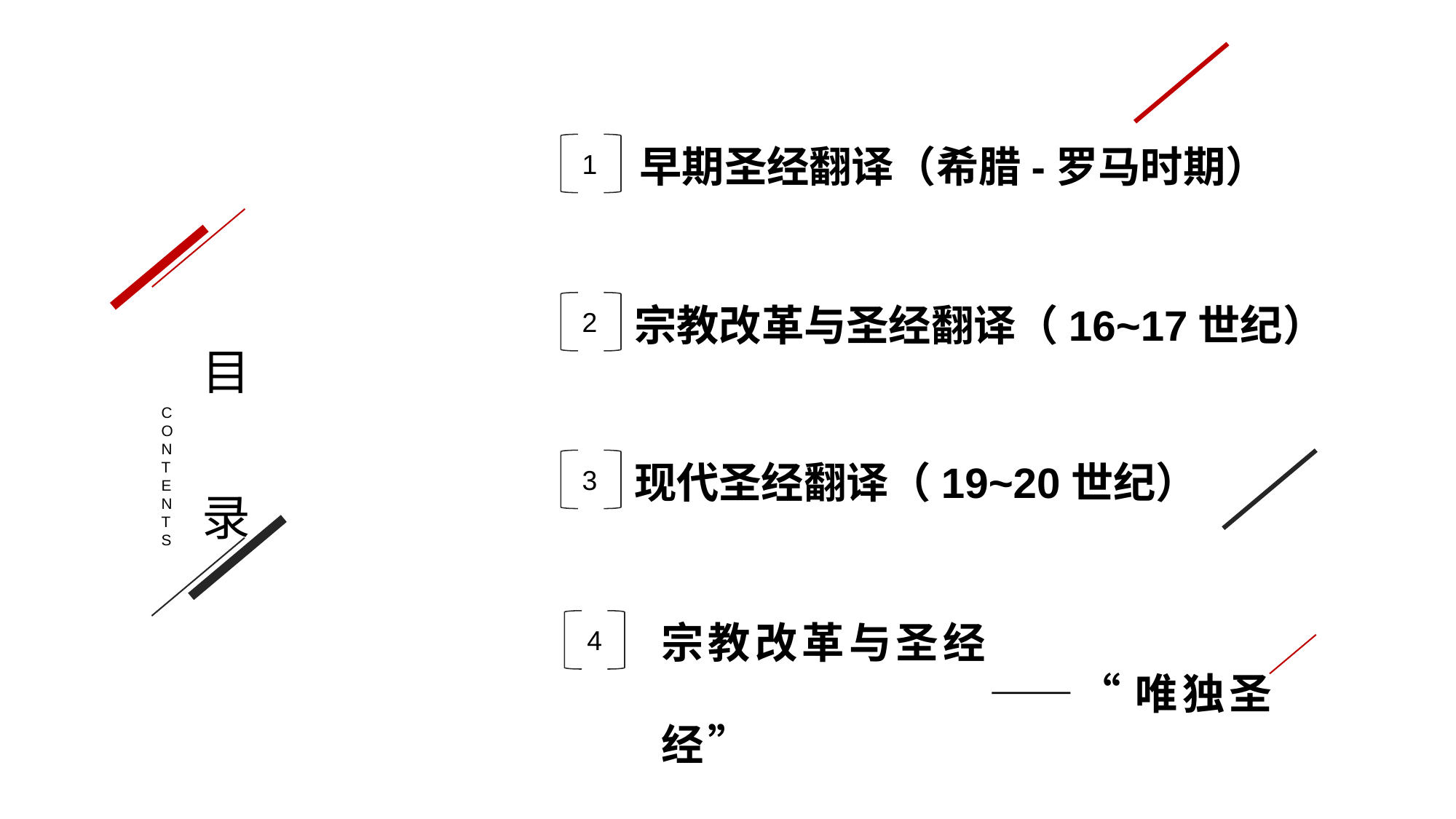

早期圣经翻译（希腊-罗马时期）
1
目
录

宗教改革与圣经翻译（16~17世纪）
2
CONTENTS

现代圣经翻译（19~20世纪）
3

宗教改革与圣经
			——“唯独圣经”
4